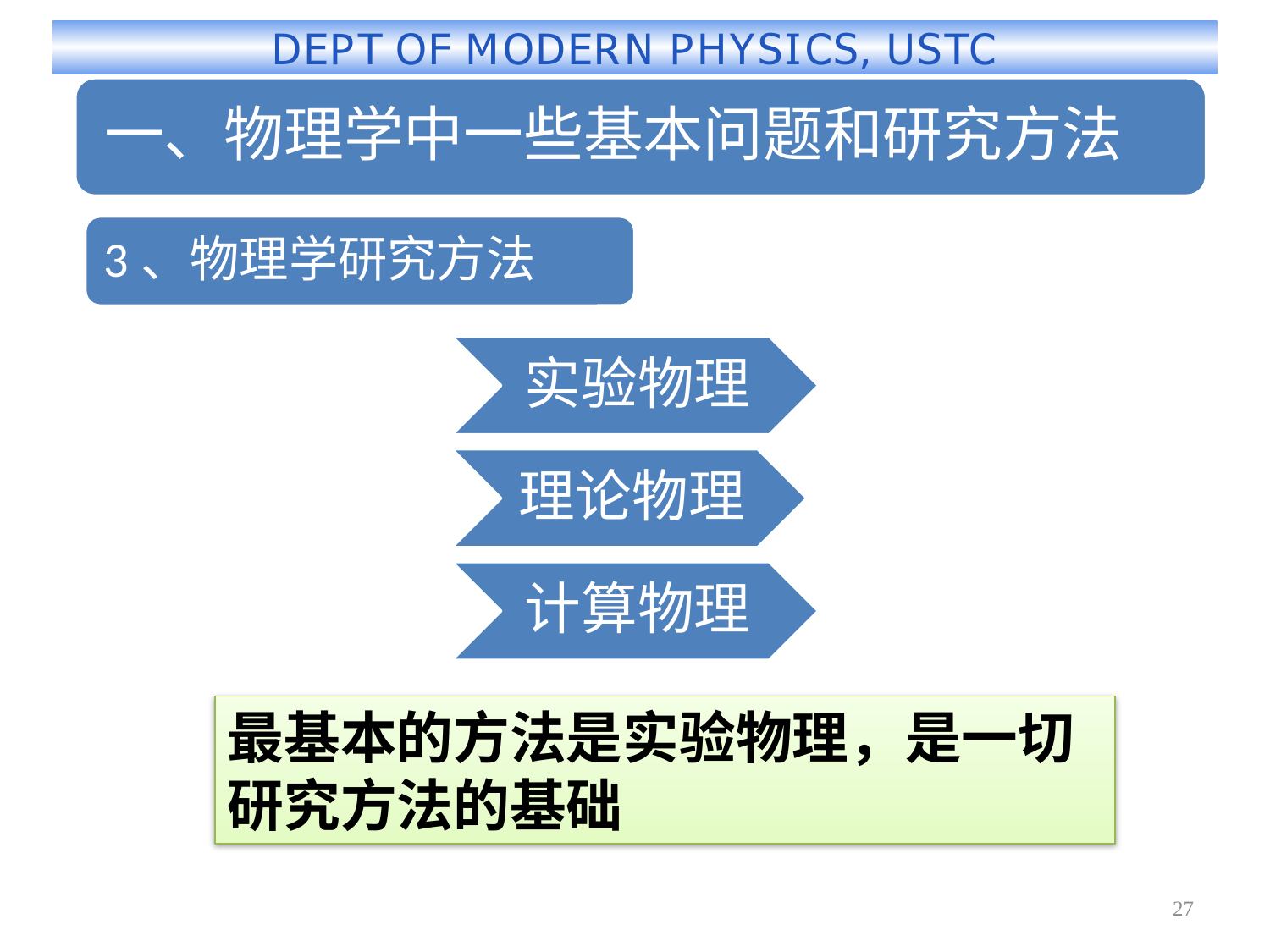

一、物理学中一些基本问题和研究方法
3、物理学研究方法
实验物理
理论物理
计算物理
最基本的方法是实验物理，是一切研究方法的基础
27